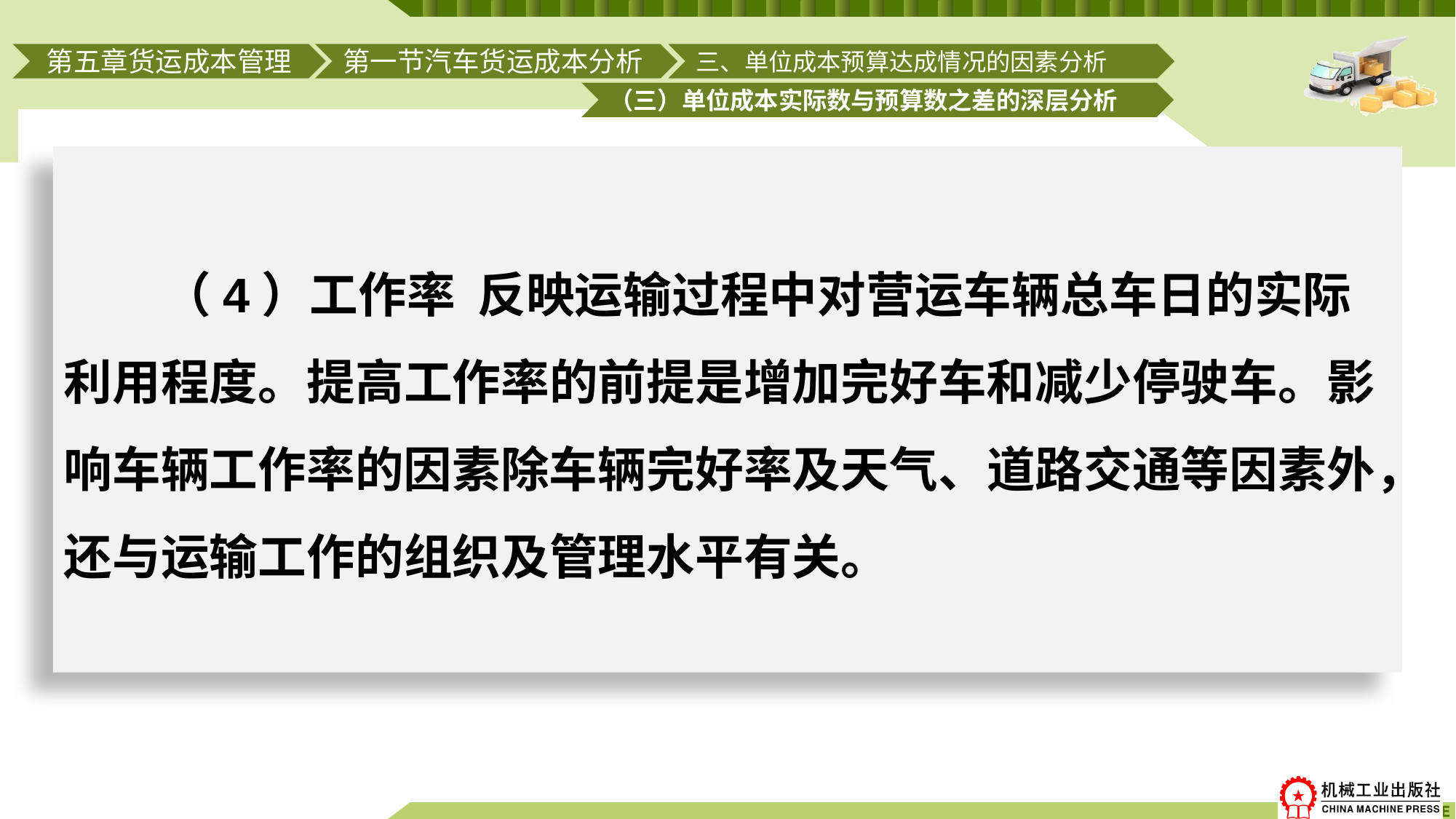

第一节汽车货运成本分析
三、单位成本预算达成情况的因素分析
第五章货运成本管理
（三）单位成本实际数与预算数之差的深层分析
# （4）工作率  反映运输过程中对营运车辆总车日的实际利用程度。提高工作率的前提是增加完好车和减少停驶车。影响车辆工作率的因素除车辆完好率及天气、道路交通等因素外，还与运输工作的组织及管理水平有关。